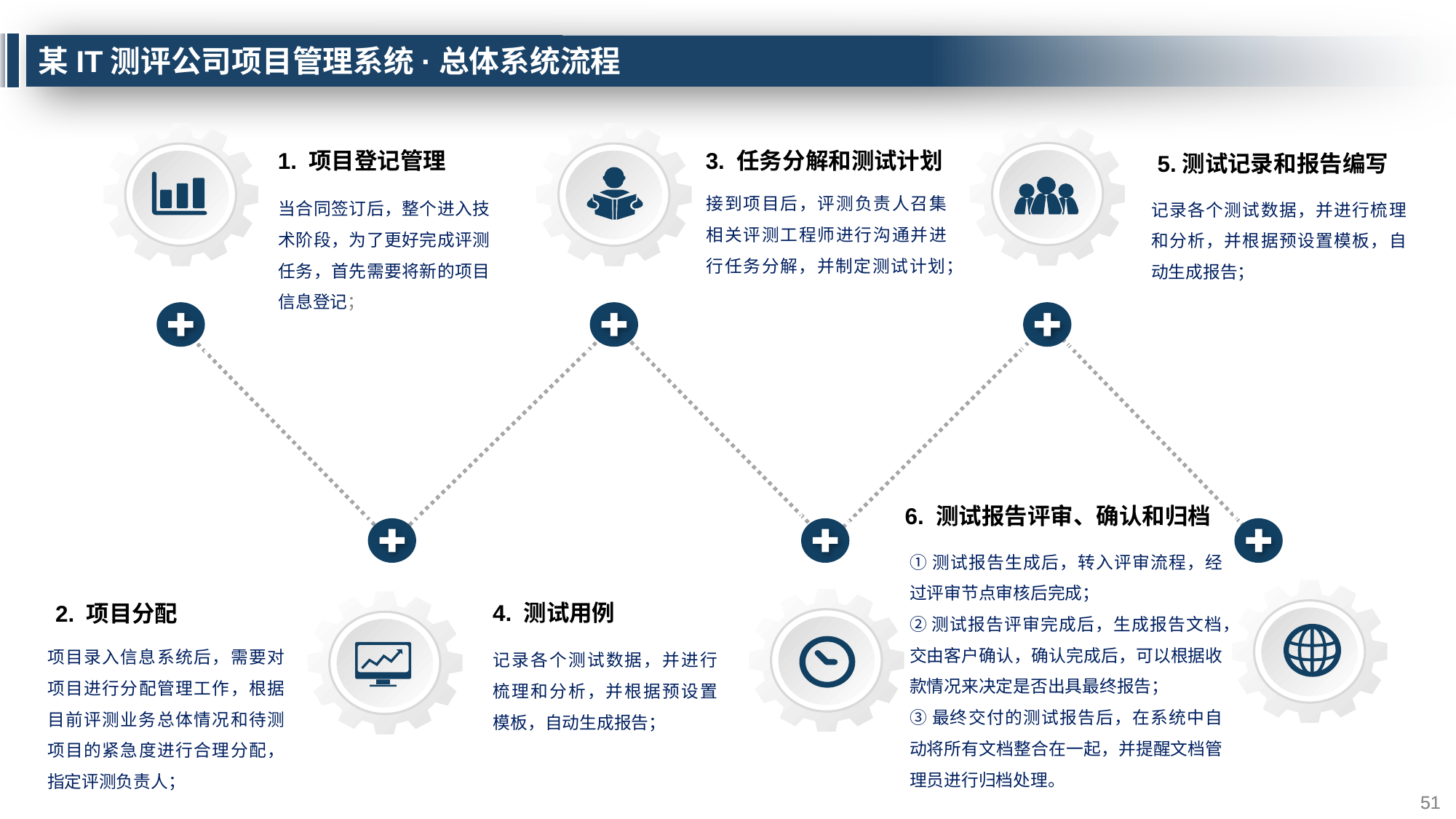

# 某IT测评公司项目管理系统·总体系统流程

3. 任务分解和测试计划
接到项目后，评测负责人召集相关评测工程师进行沟通并进行任务分解，并制定测试计划；
1. 项目登记管理
当合同签订后，整个进入技术阶段，为了更好完成评测任务，首先需要将新的项目信息登记；
5.测试记录和报告编写
记录各个测试数据，并进行梳理和分析，并根据预设置模板，自动生成报告；

6. 测试报告评审、确认和归档
①测试报告生成后，转入评审流程，经过评审节点审核后完成；
②测试报告评审完成后，生成报告文档，交由客户确认，确认完成后，可以根据收款情况来决定是否出具最终报告；
③最终交付的测试报告后，在系统中自动将所有文档整合在一起，并提醒文档管理员进行归档处理。

4. 测试用例
记录各个测试数据，并进行梳理和分析，并根据预设置模板，自动生成报告；
2. 项目分配
项目录入信息系统后，需要对项目进行分配管理工作，根据目前评测业务总体情况和待测项目的紧急度进行合理分配，指定评测负责人；